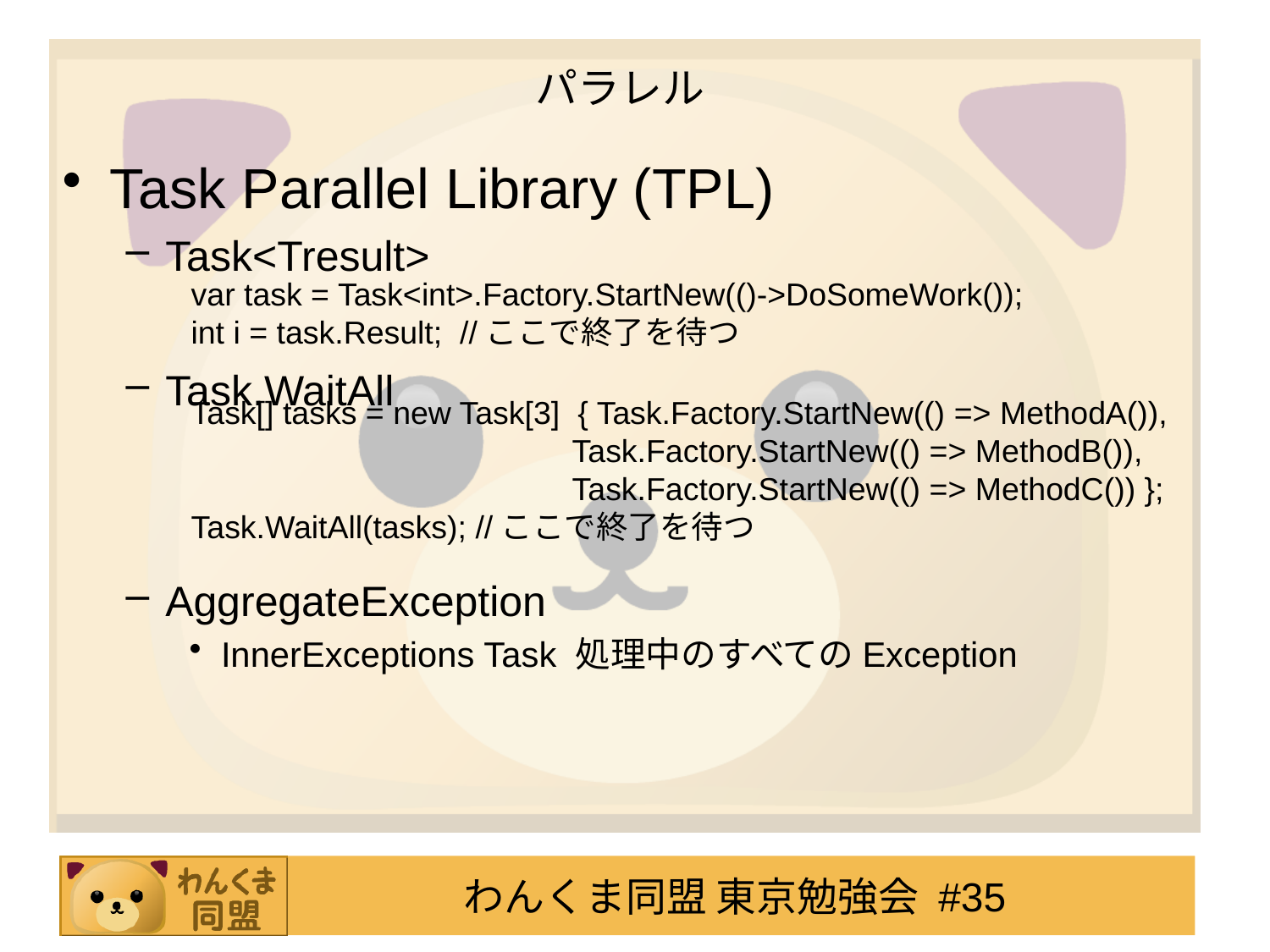

# パラレル
Task Parallel Library (TPL)
Task<Tresult>

Task.WaitAll

AggregateException
InnerExceptions Task 処理中のすべてのException

var task = Task<int>.Factory.StartNew(()->DoSomeWork());
int i = task.Result;  //ここで終了を待つ
Task[] tasks = new Task[3]  { Task.Factory.StartNew(() => MethodA()), 			Task.Factory.StartNew(() => MethodB()),
			Task.Factory.StartNew(() => MethodC()) };
Task.WaitAll(tasks); //ここで終了を待つ